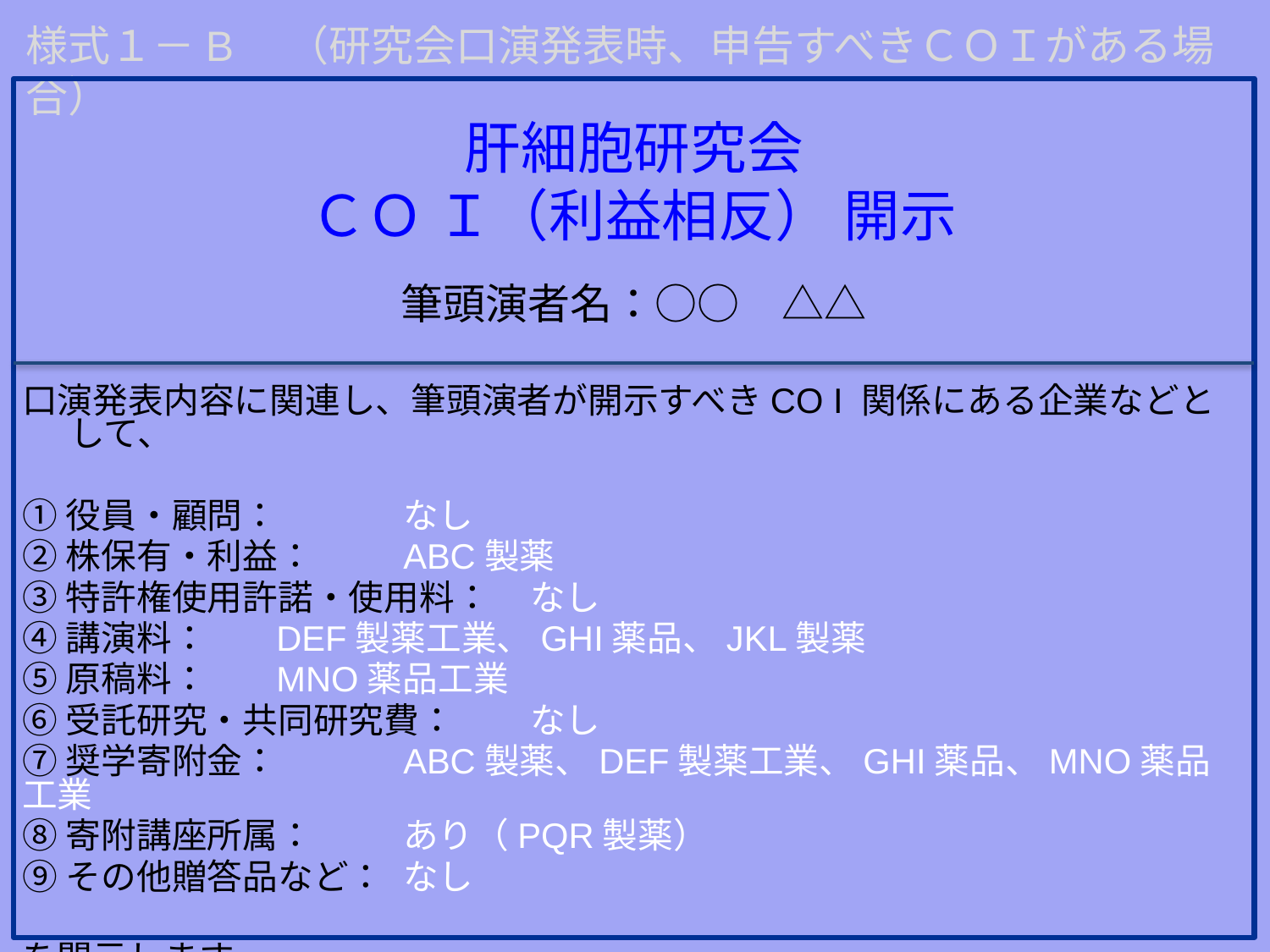

様式１－B　（研究会口演発表時、申告すべきＣＯＩがある場合）
# 肝細胞研究会 ＣＯ Ｉ（利益相反） 開示 　 筆頭演者名：○○　△△

口演発表内容に関連し、筆頭演者が開示すべきCO I 関係にある企業などとして、

①役員・顧問：	なし
②株保有・利益：	ABC製薬
③特許権使用許諾・使用料：	なし
④講演料：	DEF製薬工業、GHI薬品、JKL製薬
⑤原稿料：	MNO薬品工業
⑥受託研究・共同研究費：	なし
⑦奨学寄附金：	ABC製薬、DEF製薬工業、GHI薬品、MNO薬品工業
⑧寄附講座所属：	あり（PQR製薬）
⑨その他贈答品など：	なし

を開示します。